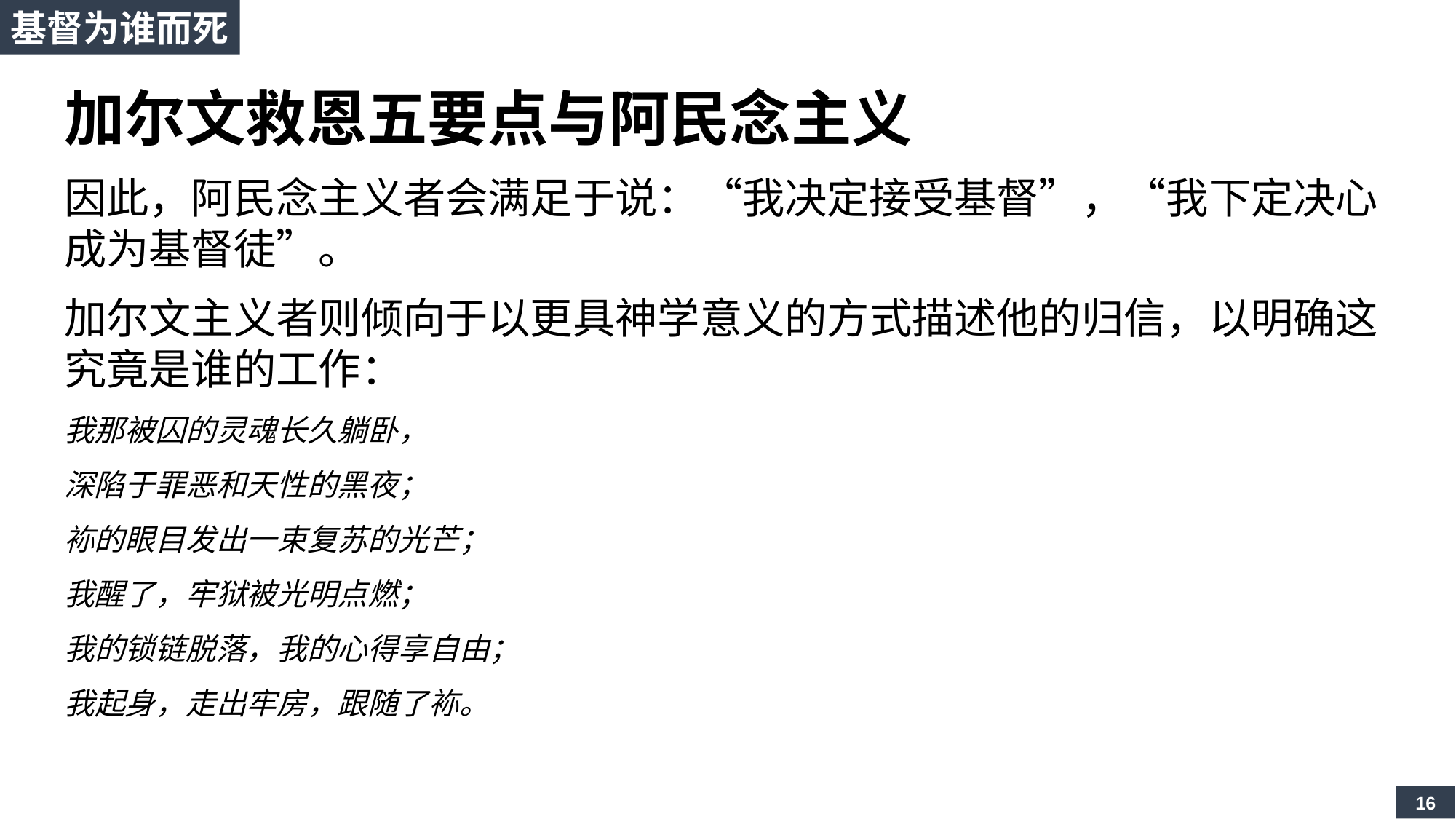

基督为谁而死
加尔文救恩五要点与阿民念主义
因此，阿民念主义者会满足于说：“我决定接受基督”，“我下定决心成为基督徒”。
加尔文主义者则倾向于以更具神学意义的方式描述他的归信，以明确这究竟是谁的工作：
我那被囚的灵魂长久躺卧，
深陷于罪恶和天性的黑夜；
袮的眼目发出一束复苏的光芒；
我醒了，牢狱被光明点燃；
我的锁链脱落，我的心得享自由；
我起身，走出牢房，跟随了袮。
16